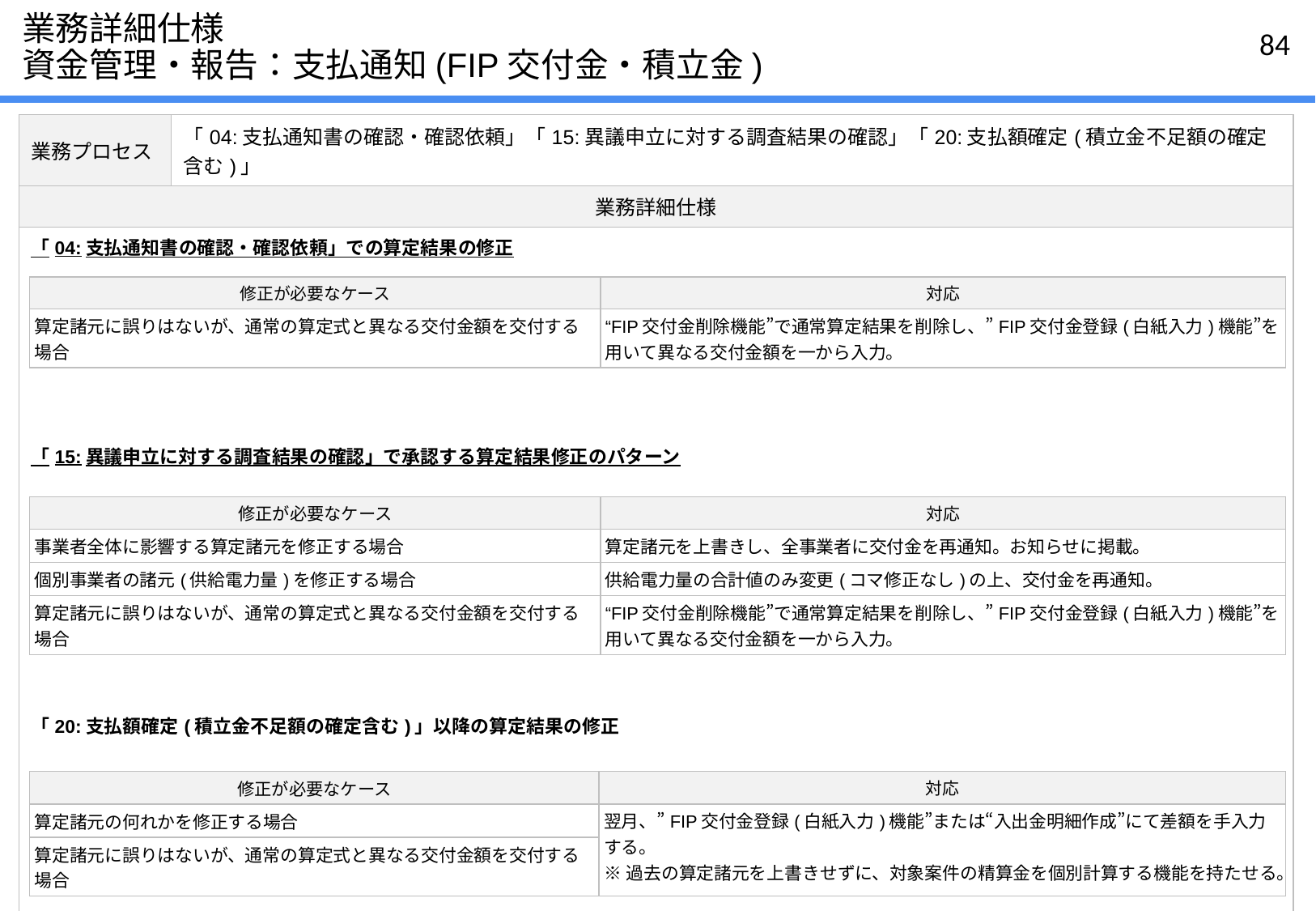

# 業務詳細仕様 資金管理・報告：支払通知(FIP交付金・積立金)
| 業務プロセス | 「04:支払通知書の確認・確認依頼」「15:異議申立に対する調査結果の確認」「20:支払額確定(積立金不足額の確定含む)」 |
| --- | --- |
| 業務詳細仕様 |  |
| 「04:支払通知書の確認・確認依頼」での算定結果の修正 事業者へ交付金額を通知する前に通常の算定式と異なる交付金額を交付する必要がある場合、広域機関で以下の対応をとる。 「15:異議申立に対する調査結果の確認」で承認する算定結果修正のパターン 事業者へ交付金額を通知後に算定額を修正する、または通常の算定式と異なる交付金額を交付する必要がある場合、広域機関で以下の対応をとる。 「20:支払額確定(積立金不足額の確定含む)」以降の算定結果の修正 FIP交付金額を確定後に算定額を修正する、または通常の算定式と異なる交付金額を交付する必要がある場合、広域機関で以下の対応をとる。 |  |
| 修正が必要なケース | 対応 |
| --- | --- |
| 算定諸元に誤りはないが、通常の算定式と異なる交付金額を交付する場合 | “FIP交付金削除機能”で通常算定結果を削除し、”FIP交付金登録(白紙入力)機能”を用いて異なる交付金額を一から入力。 |
| 修正が必要なケース | 対応 |
| --- | --- |
| 事業者全体に影響する算定諸元を修正する場合 | 算定諸元を上書きし、全事業者に交付金を再通知。お知らせに掲載。 |
| 個別事業者の諸元(供給電力量)を修正する場合 | 供給電力量の合計値のみ変更(コマ修正なし)の上、交付金を再通知。 |
| 算定諸元に誤りはないが、通常の算定式と異なる交付金額を交付する場合 | “FIP交付金削除機能”で通常算定結果を削除し、”FIP交付金登録(白紙入力)機能”を用いて異なる交付金額を一から入力。 |
| 修正が必要なケース | 対応 |
| --- | --- |
| 算定諸元の何れかを修正する場合 | 翌月、”FIP交付金登録(白紙入力)機能”または“入出金明細作成”にて差額を手入力する。 ※過去の算定諸元を上書きせずに、対象案件の精算金を個別計算する機能を持たせる。 |
| 算定諸元に誤りはないが、通常の算定式と異なる交付金額を交付する場合 |  |